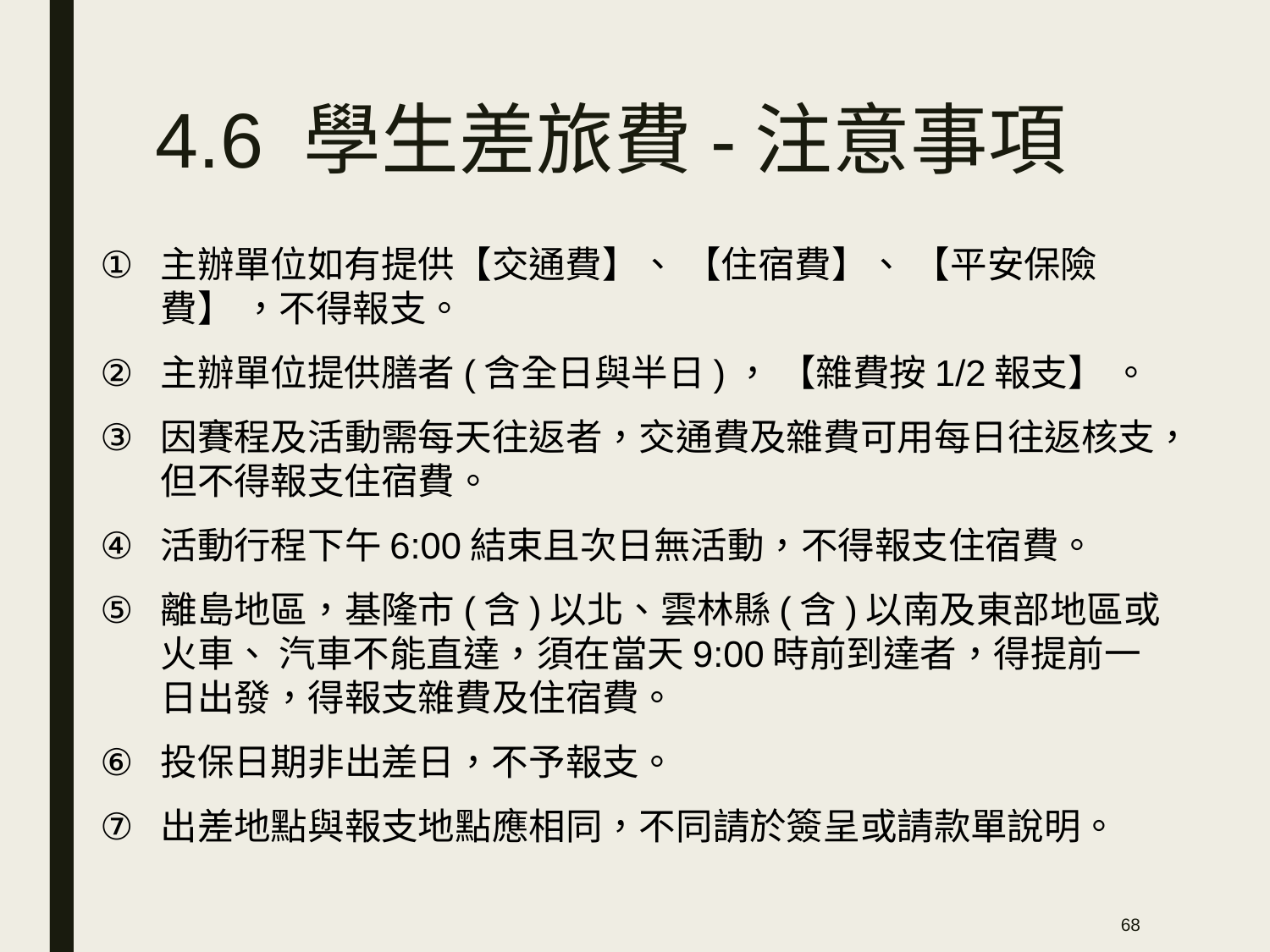

# 4.6 學生差旅費-注意事項
主辦單位如有提供【交通費】、 【住宿費】、 【平安保險費】 ，不得報支。
主辦單位提供膳者(含全日與半日)， 【雜費按1/2報支】 。
因賽程及活動需每天往返者，交通費及雜費可用每日往返核支，但不得報支住宿費。
活動行程下午6:00結束且次日無活動，不得報支住宿費。
離島地區，基隆市(含)以北、雲林縣(含)以南及東部地區或火車、 汽車不能直達，須在當天9:00時前到達者，得提前一日出發，得報支雜費及住宿費。
投保日期非出差日，不予報支。
出差地點與報支地點應相同，不同請於簽呈或請款單說明。
68